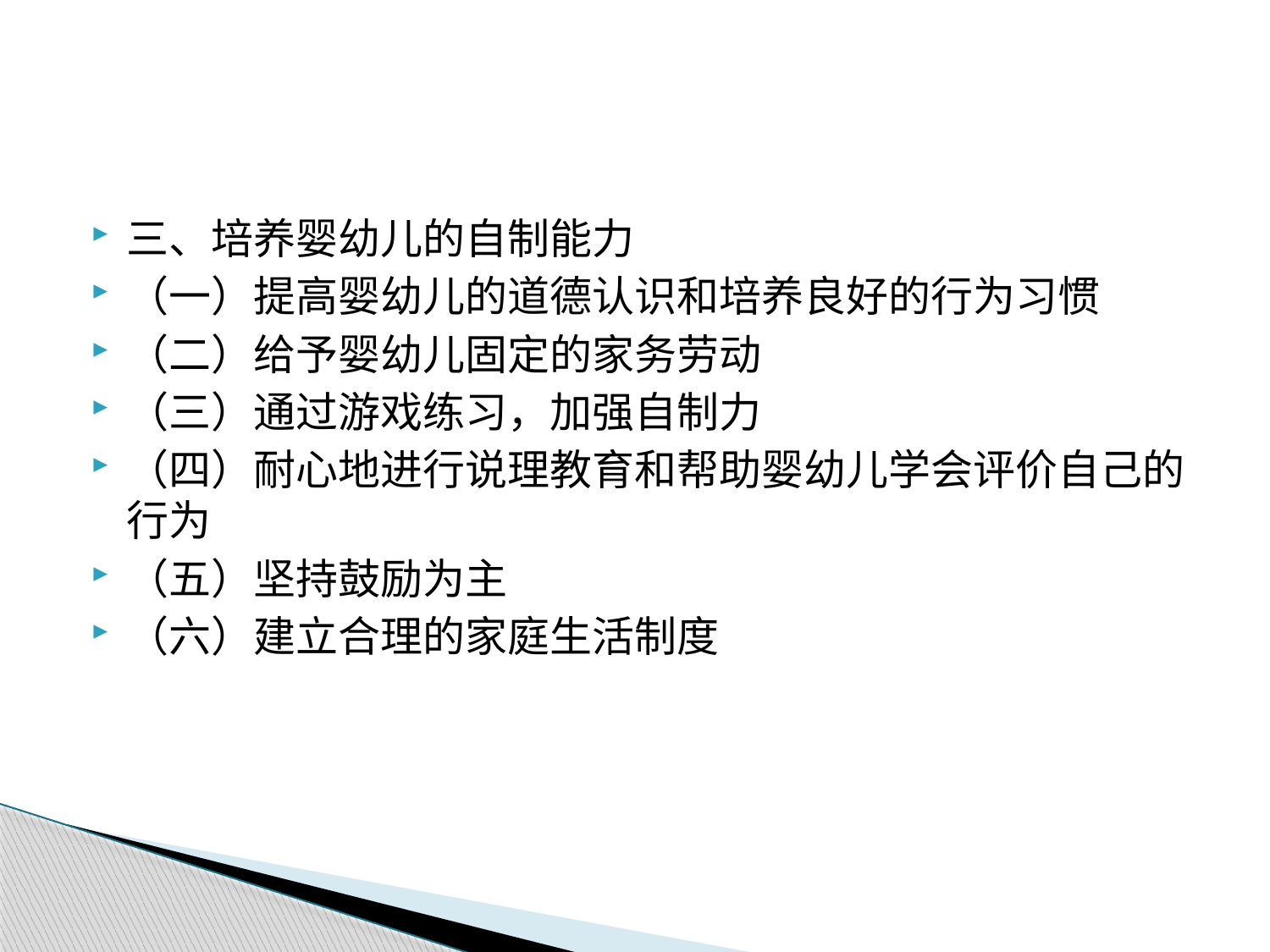

三、培养婴幼儿的自制能力
（一）提高婴幼儿的道德认识和培养良好的行为习惯
（二）给予婴幼儿固定的家务劳动
（三）通过游戏练习，加强自制力
（四）耐心地进行说理教育和帮助婴幼儿学会评价自己的行为
（五）坚持鼓励为主
（六）建立合理的家庭生活制度